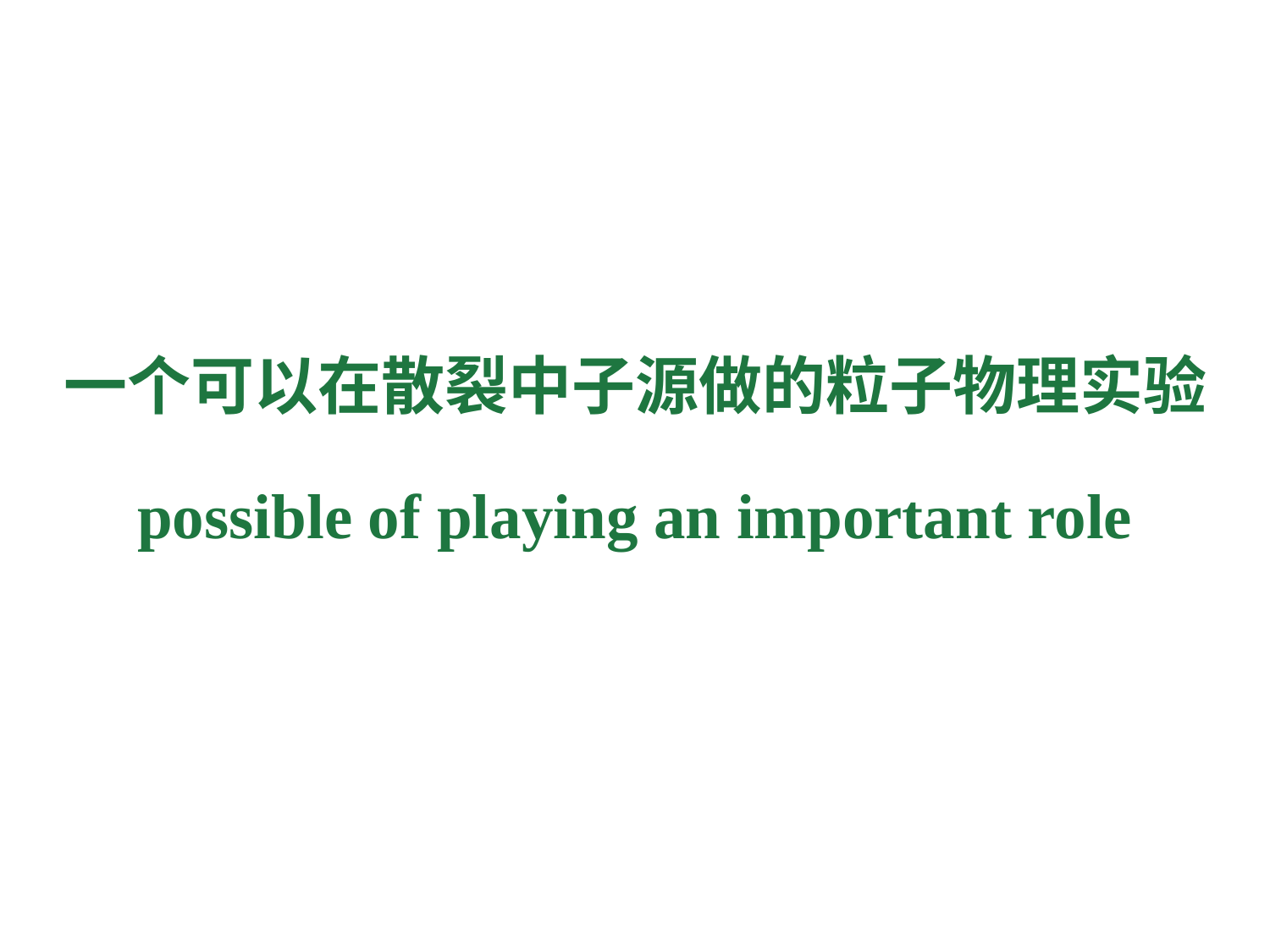

一个可以在散裂中子源做的粒子物理实验

possible of playing an important role